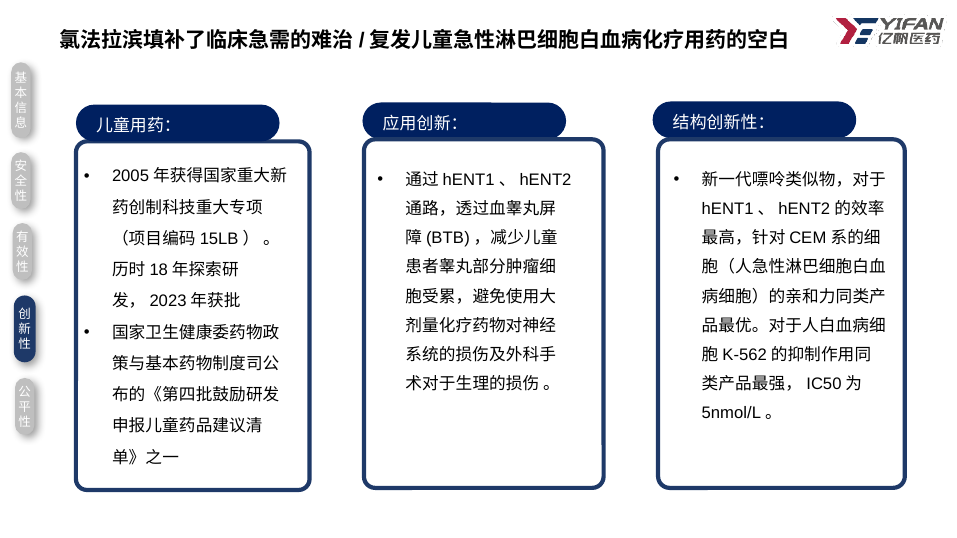

氯法拉滨填补了临床急需的难治/复发儿童急性淋巴细胞白血病化疗用药的空白
基本信息
结构创新性：
应用创新：
儿童用药：

2005年获得国家重大新药创制科技重大专项（项目编码15LB） 。历时18年探索研发，2023年获批
国家卫生健康委药物政策与基本药物制度司公布的《第四批鼓励研发申报儿童药品建议清单》之一
通过hENT1、hENT2通路，透过血睾丸屏障(BTB)，减少儿童患者睾丸部分肿瘤细胞受累，避免使用大剂量化疗药物对神经系统的损伤及外科手术对于生理的损伤 。
新一代嘌呤类似物，对于hENT1、hENT2的效率最高，针对CEM系的细胞（人急性淋巴细胞白血病细胞）的亲和力同类产品最优。对于人白血病细胞K-562的抑制作用同类产品最强，IC50为5nmol/L。
安全性
有效性
创新性
公平性